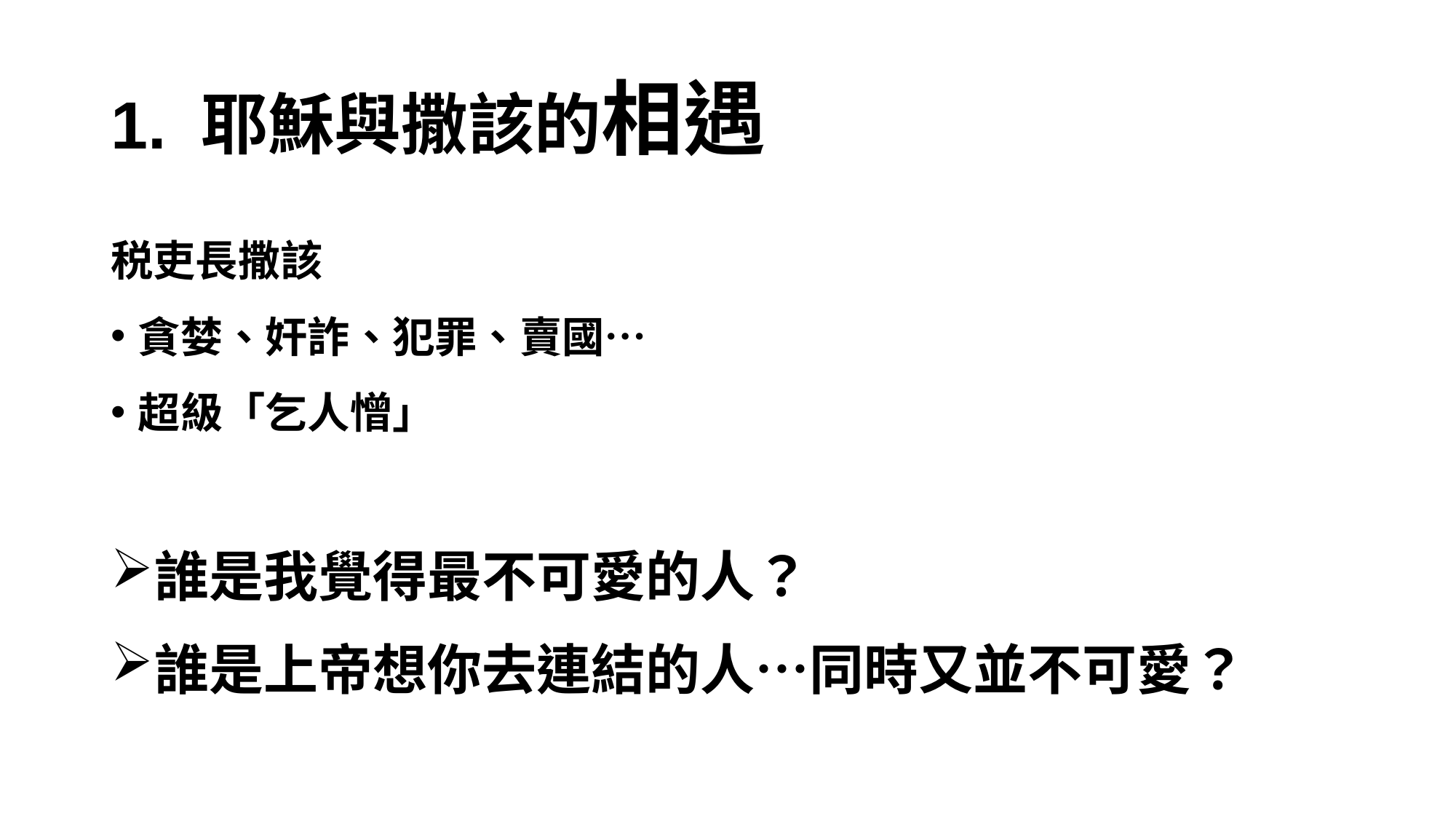

# 1. 耶穌與撒該的相遇
税吏長撒該
貪婪、奸詐、犯罪、賣國…
超級「乞人憎」

誰是我覺得最不可愛的人？
誰是上帝想你去連結的人…同時又並不可愛？